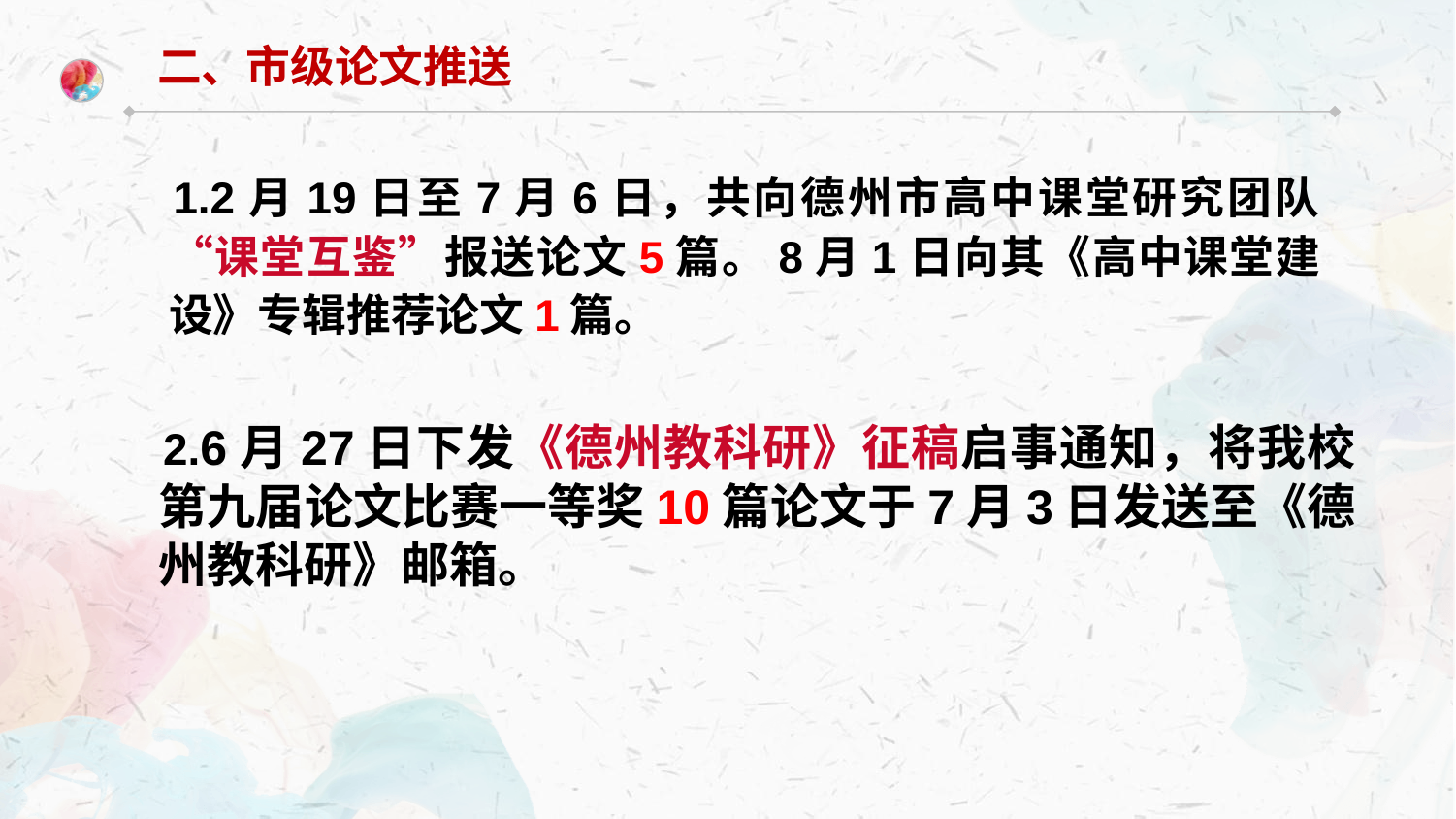

二、市级论文推送
1.2月19日至7月6日，共向德州市高中课堂研究团队“课堂互鉴”报送论文5篇。8月1日向其《高中课堂建设》专辑推荐论文1篇。

2.6月27日下发《德州教科研》征稿启事通知，将我校第九届论文比赛一等奖10篇论文于7月3日发送至《德州教科研》邮箱。